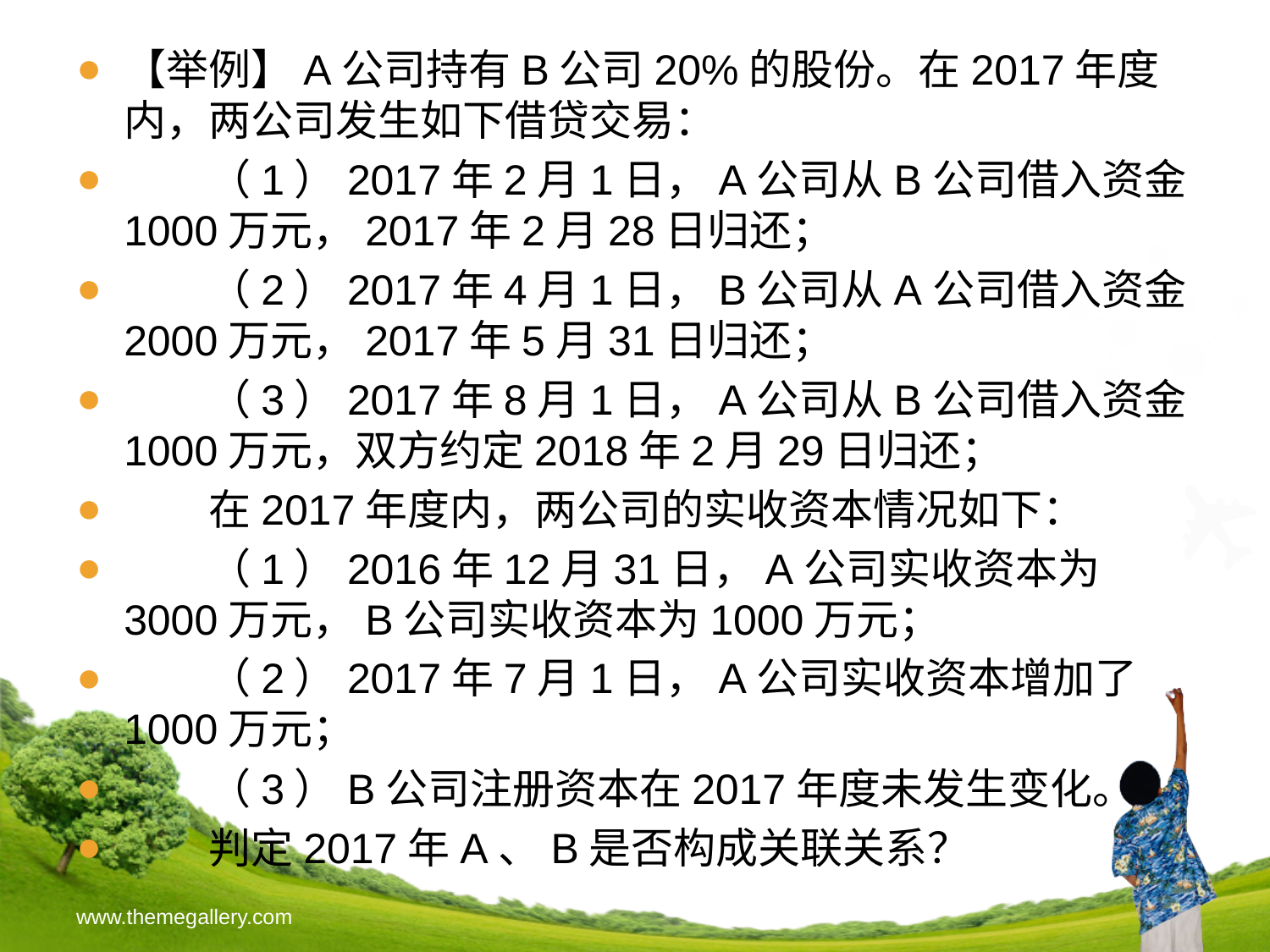

【举例】A公司持有B公司20%的股份。在2017年度内，两公司发生如下借贷交易：
　　（1）2017年2月1日，A公司从B公司借入资金1000万元，2017年2月28日归还；
　　（2）2017年4月1日，B公司从A公司借入资金2000万元，2017年5月31日归还；
　　（3）2017年8月1日，A公司从B公司借入资金1000万元，双方约定2018年2月29日归还；
　　在2017年度内，两公司的实收资本情况如下：
　　（1）2016年12月31日，A公司实收资本为3000万元，B公司实收资本为1000万元；
　　（2）2017年7月1日，A公司实收资本增加了1000万元；
　　（3）B公司注册资本在2017年度未发生变化。
　　判定2017年A、B是否构成关联关系？

www.themegallery.com